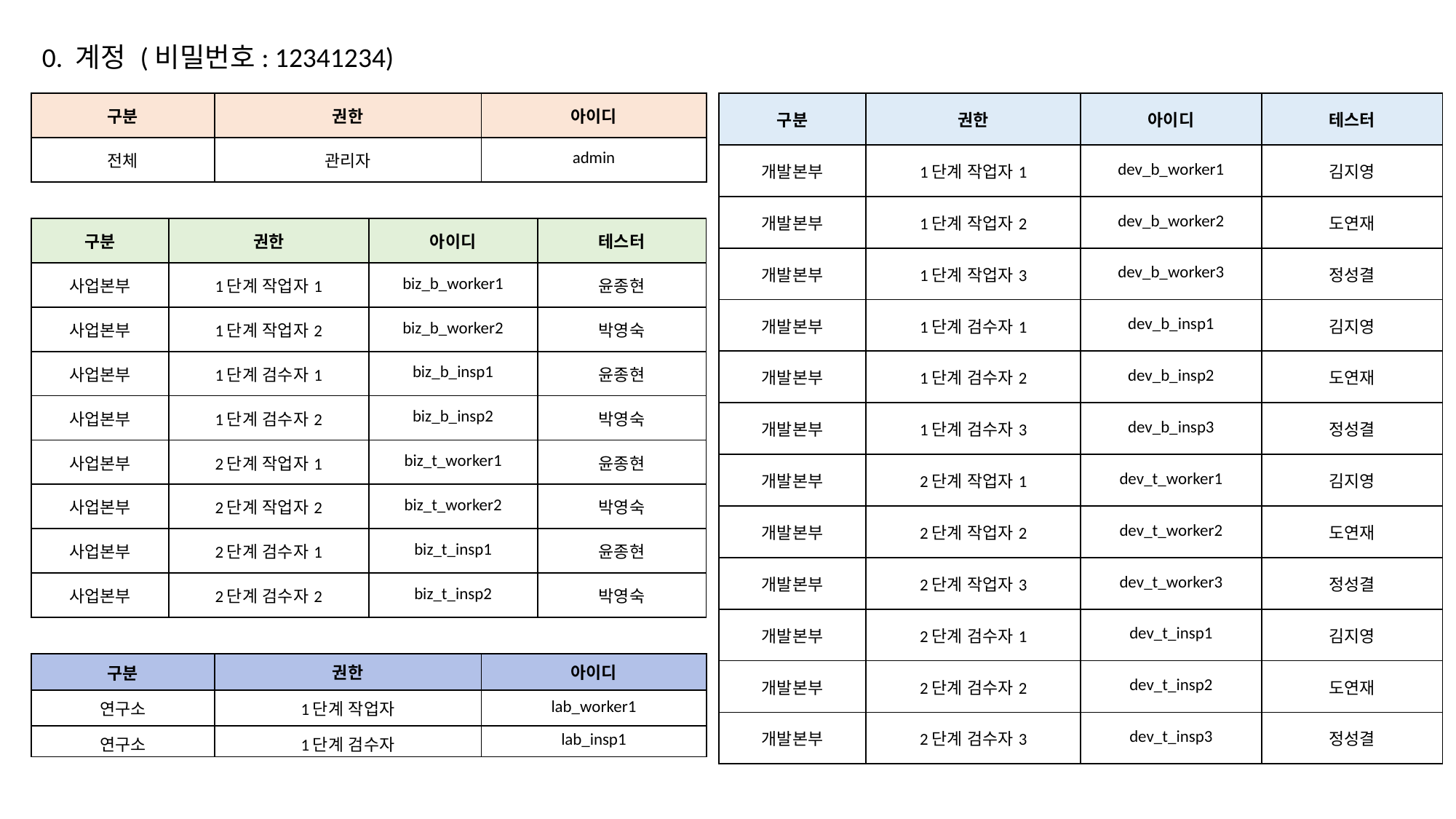

0. 계정 (비밀번호: 12341234)
| 구분 | 권한 | 아이디 |
| --- | --- | --- |
| 전체 | 관리자 | admin |
| 구분 | 권한 | 아이디 | 테스터 |
| --- | --- | --- | --- |
| 개발본부 | 1단계 작업자1 | dev\_b\_worker1 | 김지영 |
| 개발본부 | 1단계 작업자2 | dev\_b\_worker2 | 도연재 |
| 개발본부 | 1단계 작업자3 | dev\_b\_worker3 | 정성결 |
| 개발본부 | 1단계 검수자1 | dev\_b\_insp1 | 김지영 |
| 개발본부 | 1단계 검수자2 | dev\_b\_insp2 | 도연재 |
| 개발본부 | 1단계 검수자3 | dev\_b\_insp3 | 정성결 |
| 개발본부 | 2단계 작업자1 | dev\_t\_worker1 | 김지영 |
| 개발본부 | 2단계 작업자2 | dev\_t\_worker2 | 도연재 |
| 개발본부 | 2단계 작업자3 | dev\_t\_worker3 | 정성결 |
| 개발본부 | 2단계 검수자1 | dev\_t\_insp1 | 김지영 |
| 개발본부 | 2단계 검수자2 | dev\_t\_insp2 | 도연재 |
| 개발본부 | 2단계 검수자3 | dev\_t\_insp3 | 정성결 |
| 구분 | 권한 | 아이디 | 테스터 |
| --- | --- | --- | --- |
| 사업본부 | 1단계 작업자1 | biz\_b\_worker1 | 윤종현 |
| 사업본부 | 1단계 작업자2 | biz\_b\_worker2 | 박영숙 |
| 사업본부 | 1단계 검수자1 | biz\_b\_insp1 | 윤종현 |
| 사업본부 | 1단계 검수자2 | biz\_b\_insp2 | 박영숙 |
| 사업본부 | 2단계 작업자1 | biz\_t\_worker1 | 윤종현 |
| 사업본부 | 2단계 작업자2 | biz\_t\_worker2 | 박영숙 |
| 사업본부 | 2단계 검수자1 | biz\_t\_insp1 | 윤종현 |
| 사업본부 | 2단계 검수자2 | biz\_t\_insp2 | 박영숙 |
| 구분 | 권한 | 아이디 |
| --- | --- | --- |
| 연구소 | 1단계 작업자 | lab\_worker1 |
| 연구소 | 1단계 검수자 | lab\_insp1 |